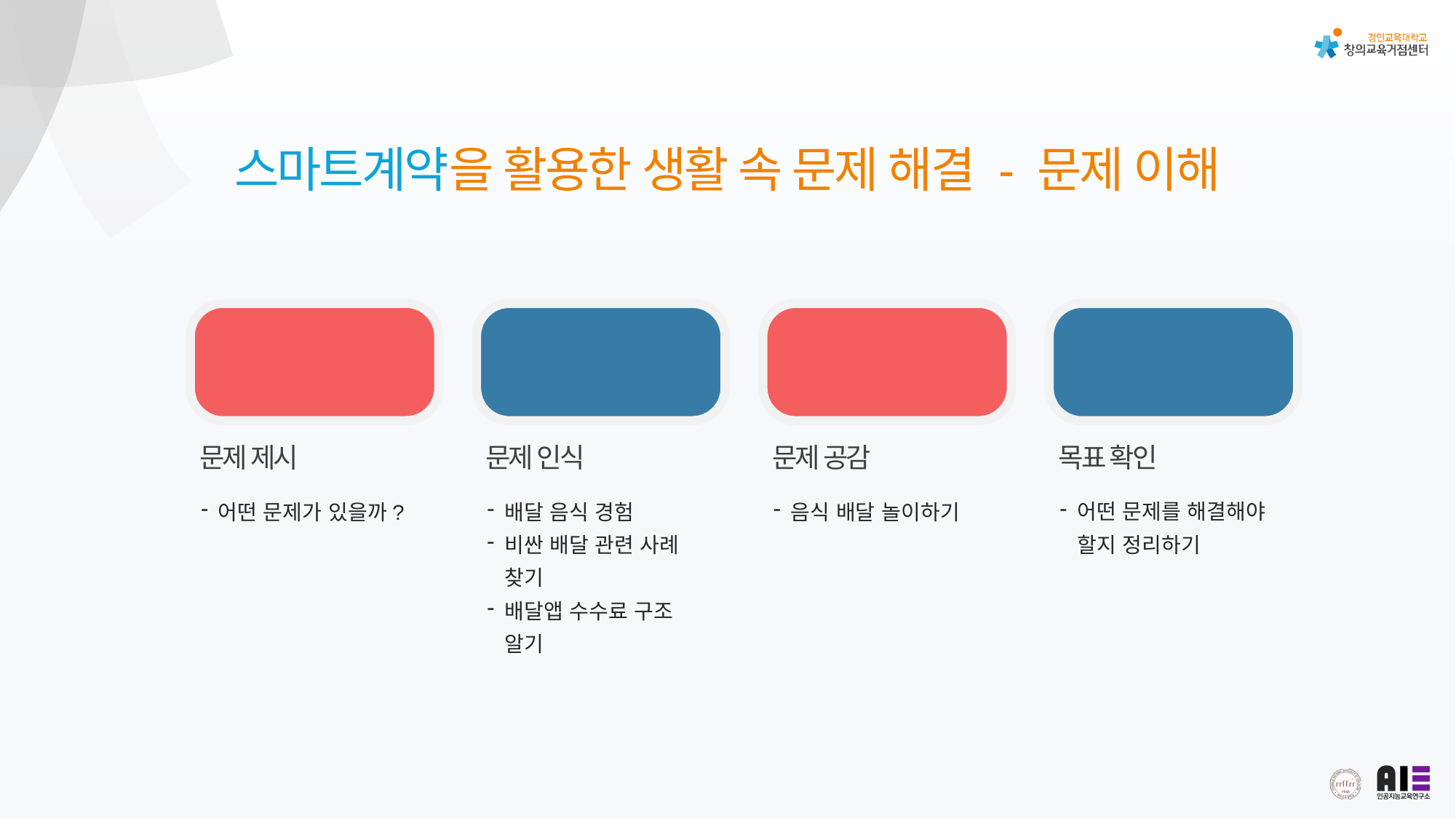

스마트계약을 활용한 생활 속 문제 해결 - 문제 이해
01
문제 제시
어떤 문제가 있을까?
02
문제 인식
배달 음식 경험
비싼 배달 관련 사례 찾기
배달앱 수수료 구조 알기
03
문제 공감
음식 배달 놀이하기
04
목표 확인
어떤 문제를 해결해야 할지 정리하기